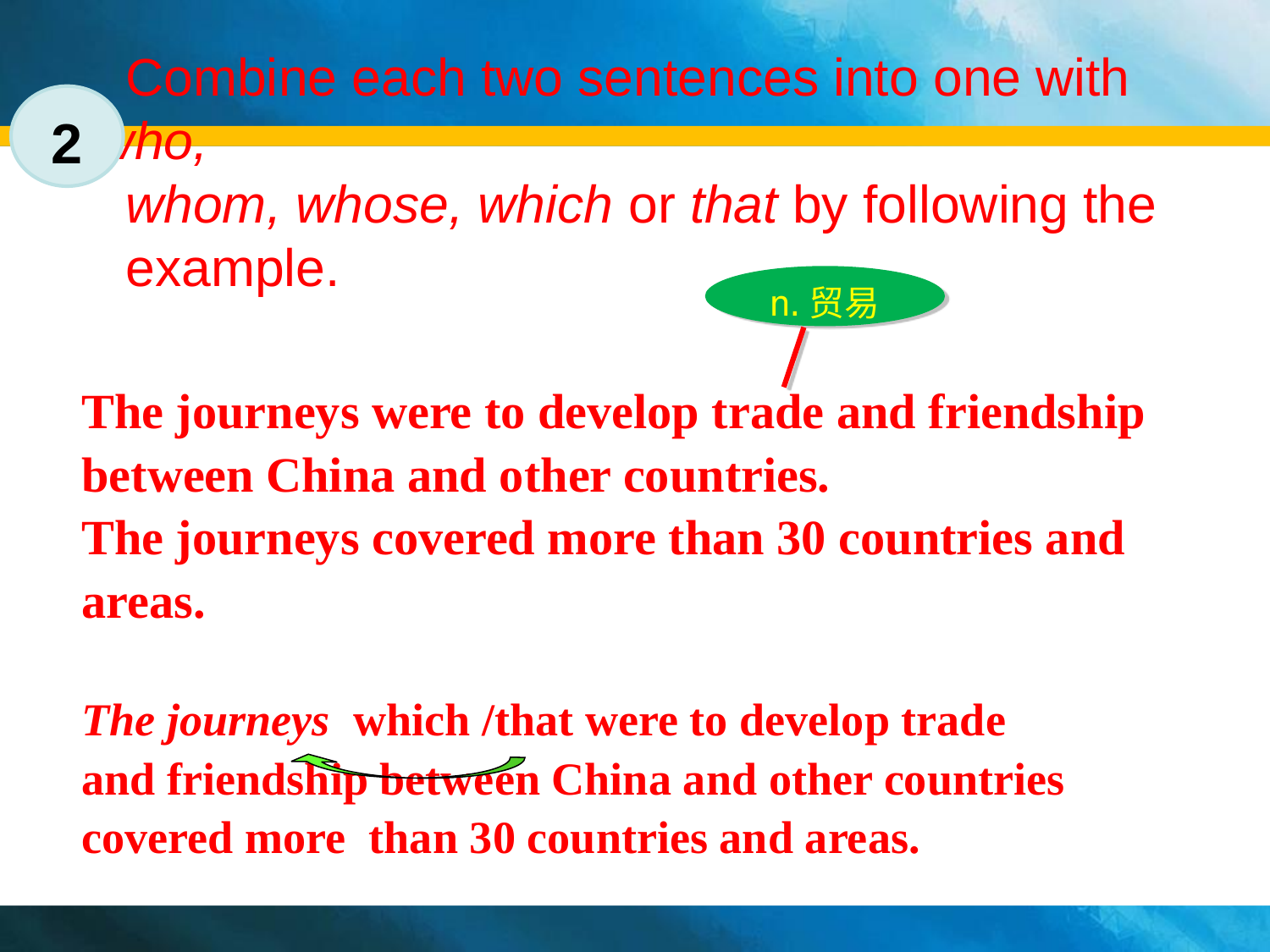

# Combine each two sentences into one with who, whom, whose, which or that by following the example.
2
n.贸易

The journeys were to develop trade and friendship
between China and other countries.
The journeys covered more than 30 countries and
areas.

The journeys  which /that were to develop trade
and friendship between China and other countries
covered more  than 30 countries and areas.